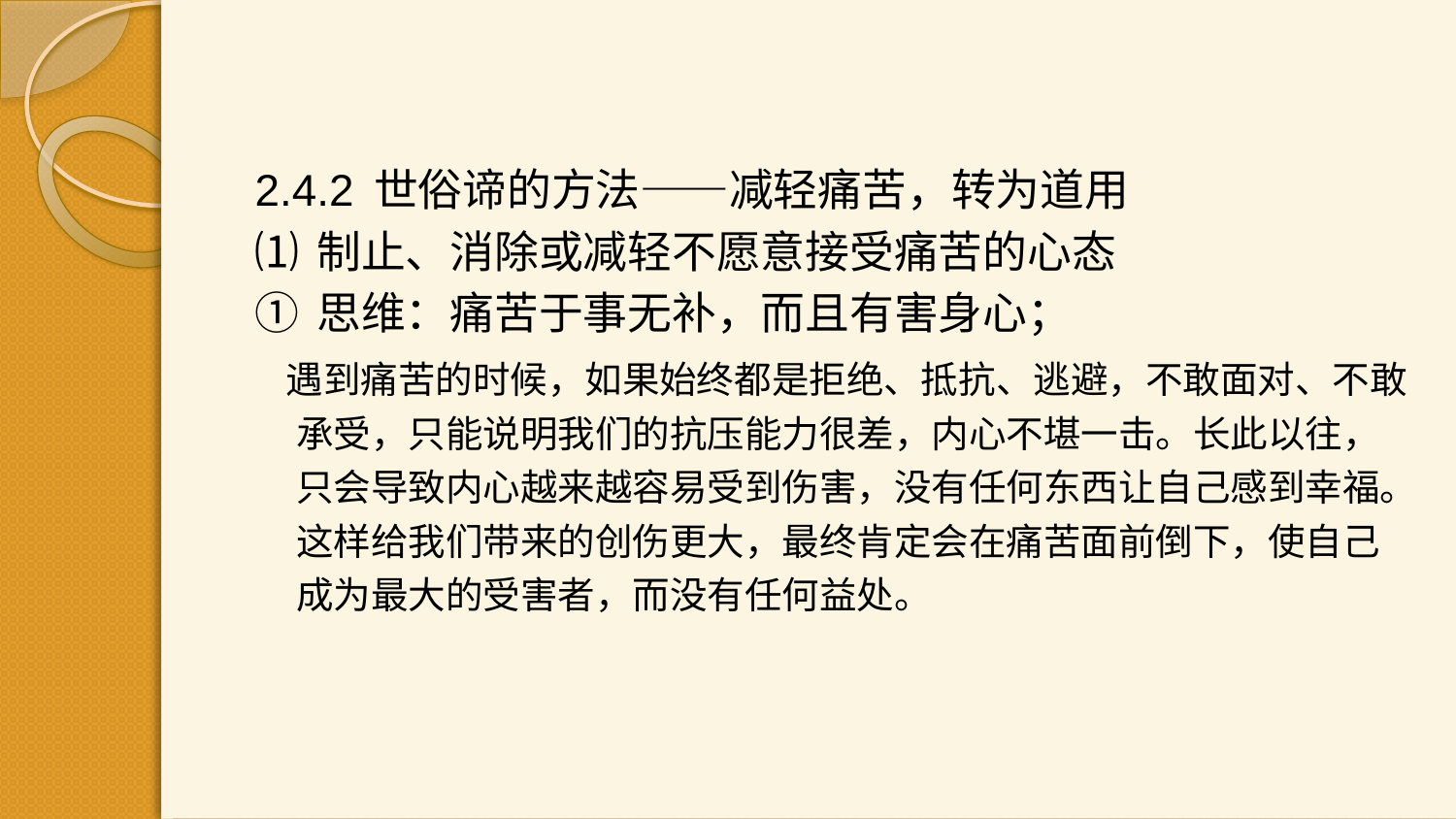

#
2.4.2 世俗谛的方法——减轻痛苦，转为道用
⑴ 制止、消除或减轻不愿意接受痛苦的心态
① 思维：痛苦于事无补，而且有害身心；
   遇到痛苦的时候，如果始终都是拒绝、抵抗、逃避，不敢面对、不敢承受，只能说明我们的抗压能力很差，内心不堪一击。长此以往，只会导致内心越来越容易受到伤害，没有任何东西让自己感到幸福。这样给我们带来的创伤更大，最终肯定会在痛苦面前倒下，使自己成为最大的受害者，而没有任何益处。